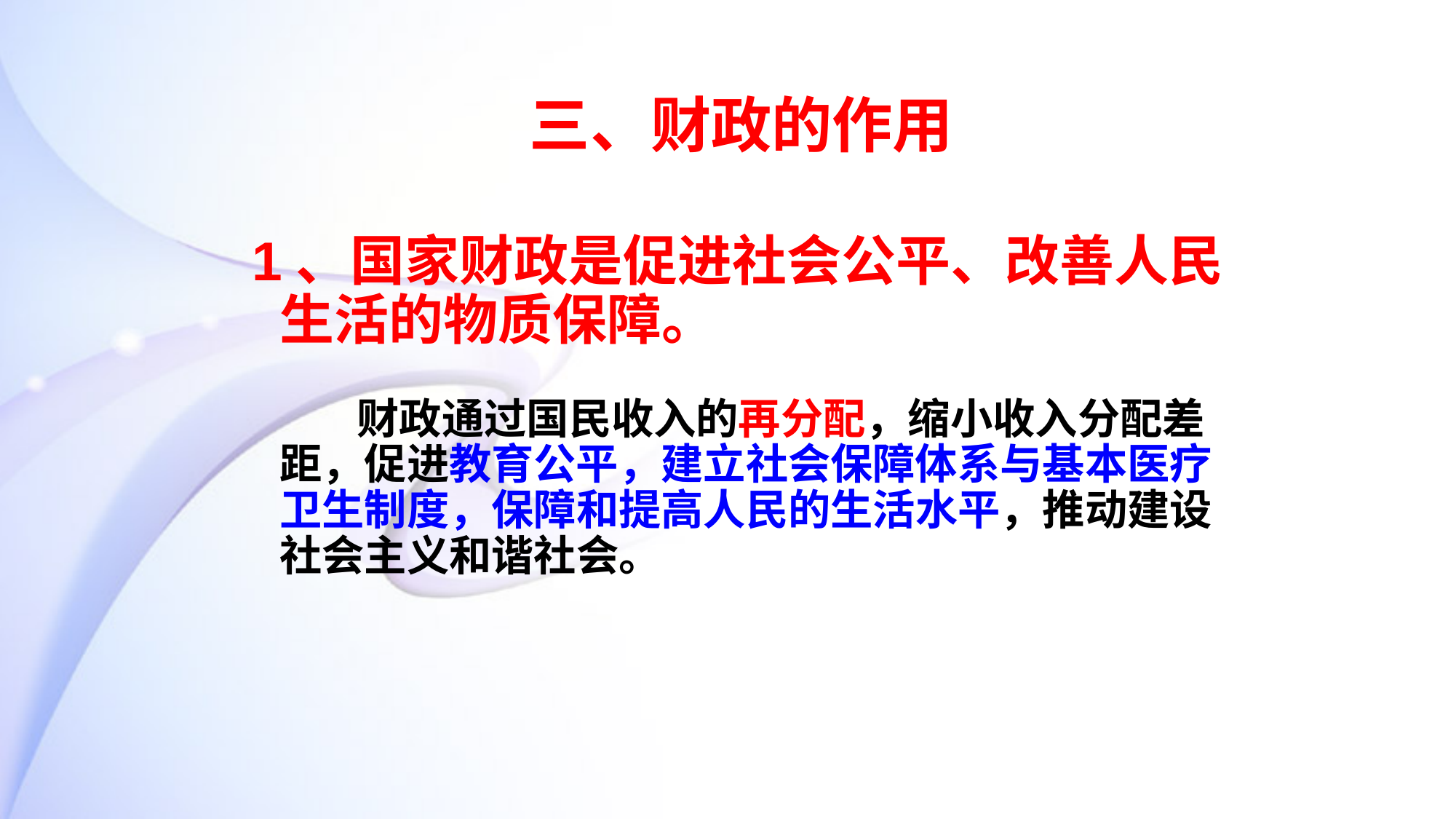

三、财政的作用
1、国家财政是促进社会公平、改善人民生活的物质保障。

          财政通过国民收入的再分配，缩小收入分配差距，促进教育公平，建立社会保障体系与基本医疗卫生制度，保障和提高人民的生活水平，推动建设社会主义和谐社会。